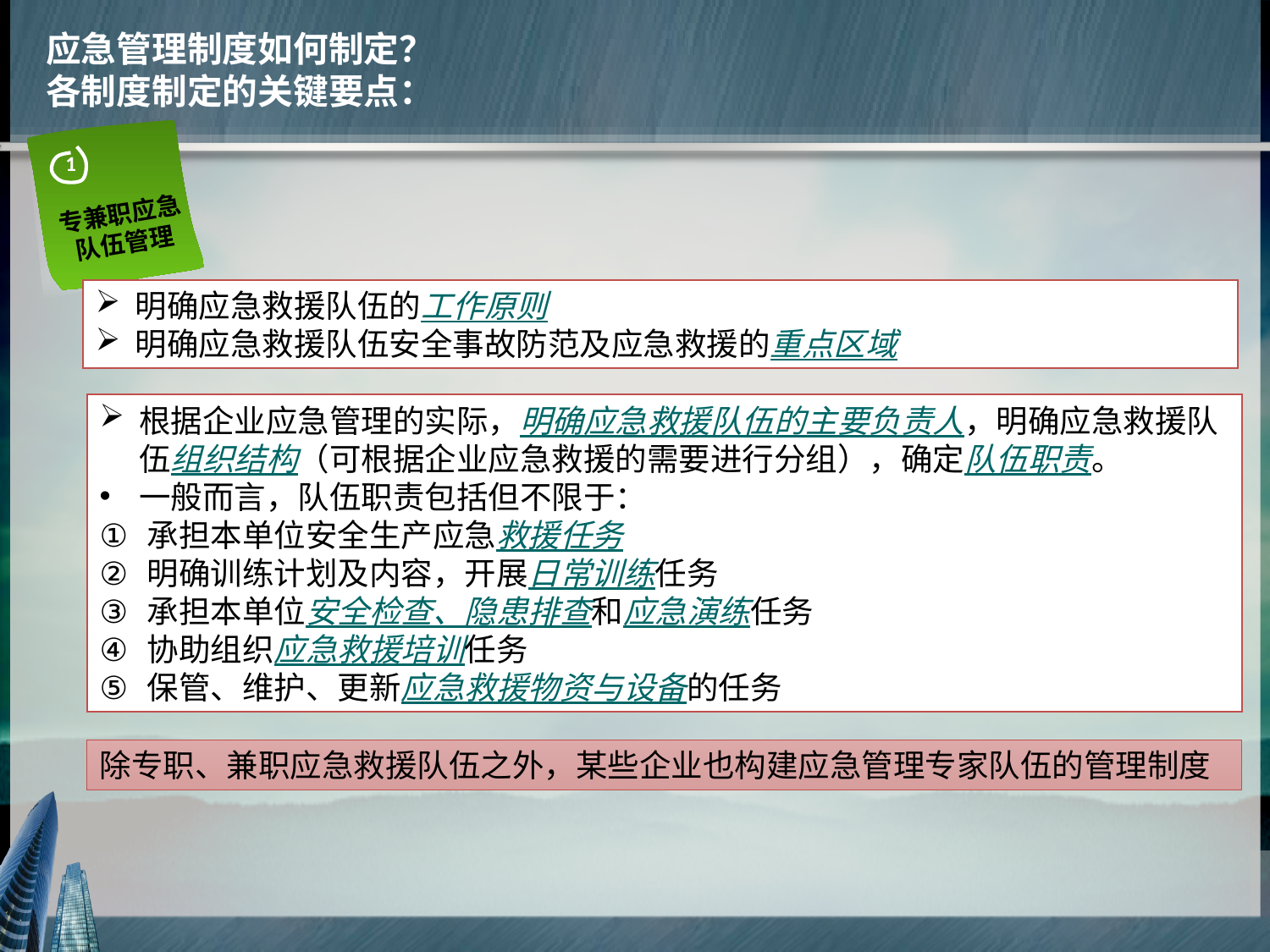

应急管理制度如何制定？
各制度制定的关键要点：

1

专兼职应急队伍管理
明确应急救援队伍的工作原则
明确应急救援队伍安全事故防范及应急救援的重点区域
根据企业应急管理的实际，明确应急救援队伍的主要负责人，明确应急救援队伍组织结构（可根据企业应急救援的需要进行分组），确定队伍职责。
一般而言，队伍职责包括但不限于：
承担本单位安全生产应急救援任务
明确训练计划及内容，开展日常训练任务
承担本单位安全检查、隐患排查和应急演练任务
协助组织应急救援培训任务
保管、维护、更新应急救援物资与设备的任务
除专职、兼职应急救援队伍之外，某些企业也构建应急管理专家队伍的管理制度